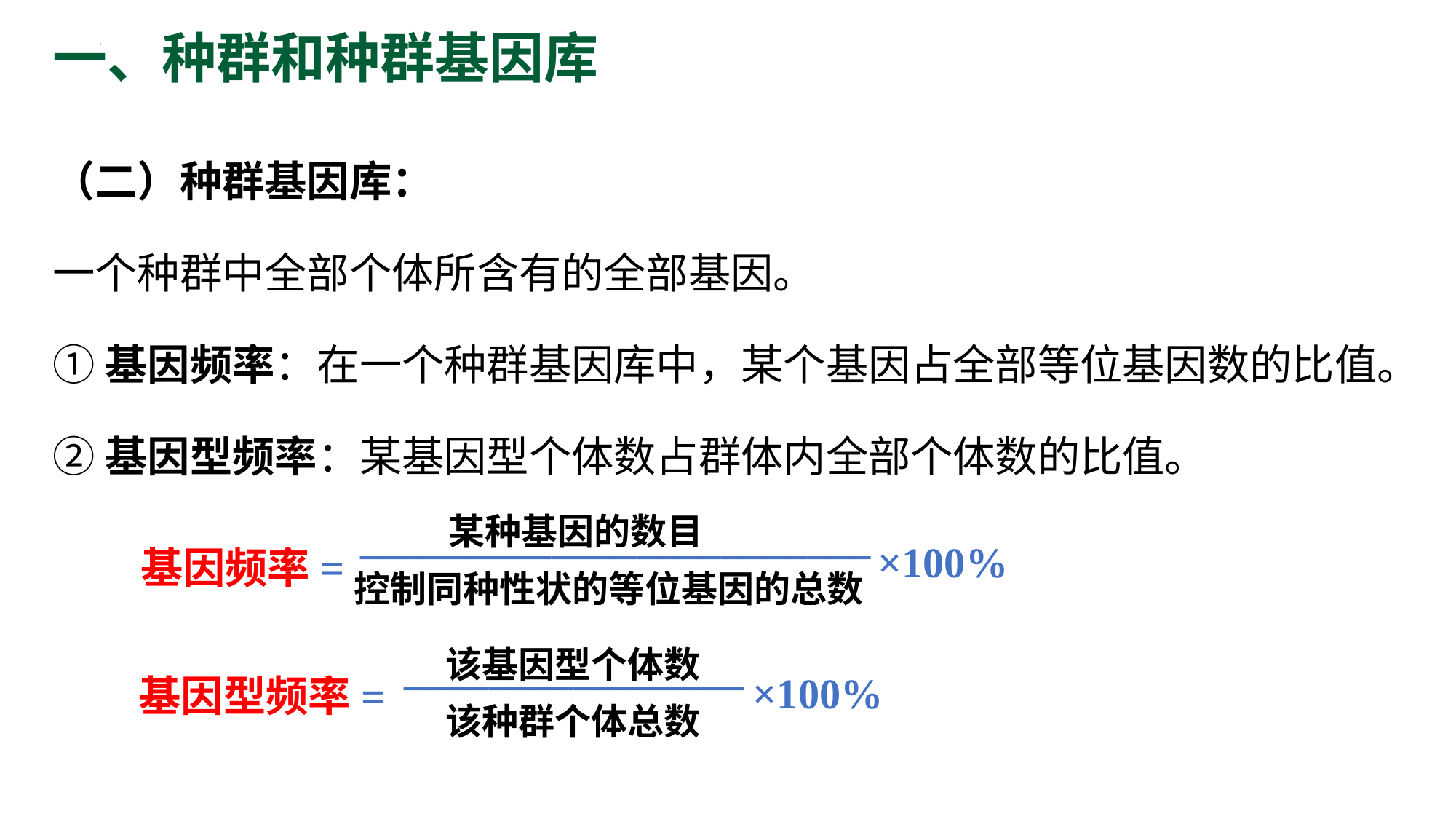

# 一、种群和种群基因库
（二）种群基因库：
一个种群中全部个体所含有的全部基因。
①基因频率：在一个种群基因库中，某个基因占全部等位基因数的比值。
②基因型频率：某基因型个体数占群体内全部个体数的比值。

某种基因的数目
________________________
×100%
控制同种性状的等位基因的总数
基因频率=
________________
该基因型个体数
×100%
该种群个体总数
基因型频率=